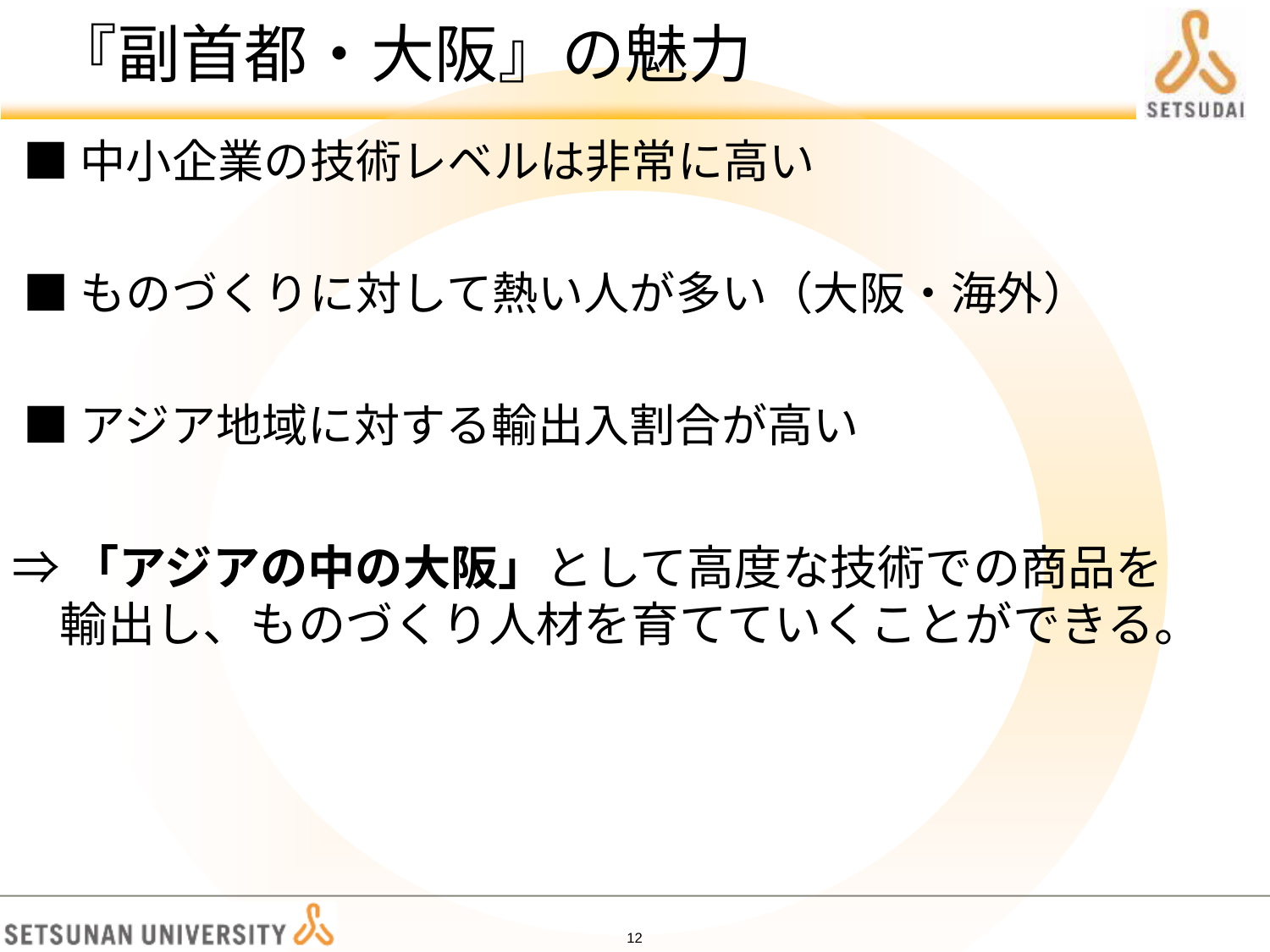

# 『副首都・大阪』の魅力
■中小企業の技術レベルは非常に高い

■ものづくりに対して熱い人が多い（大阪・海外）

■アジア地域に対する輸出入割合が高い

 ⇒「アジアの中の大阪」として高度な技術での商品を
　 輸出し、ものづくり人材を育てていくことができる。
12